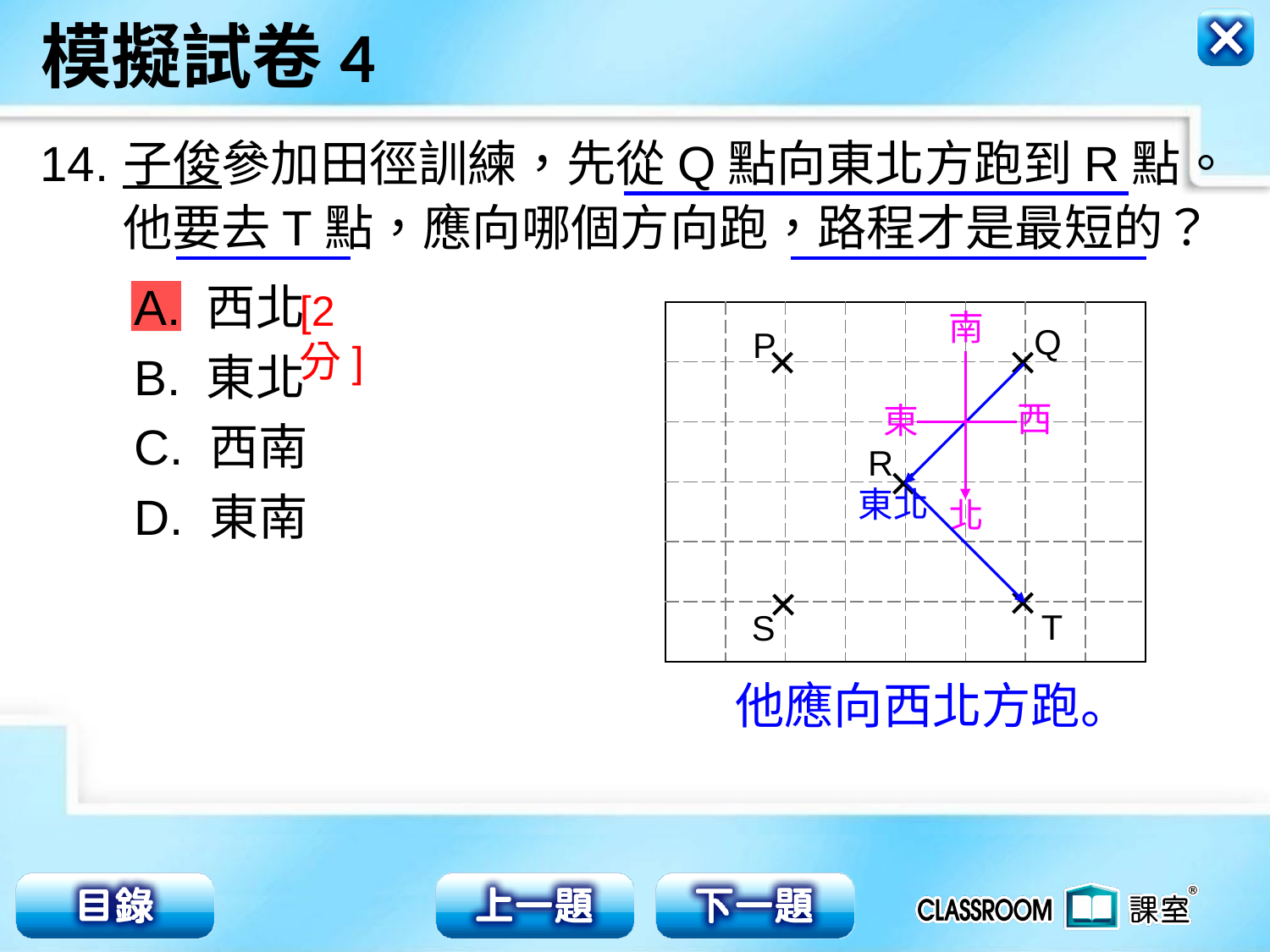

14.
子俊參加田徑訓練，先從Q點向東北方跑到R點。
他要去T點，應向哪個方向跑，路程才是最短的？
A. 西北
B. 東北
C. 西南
D. 東南
[2分]

南
西
東
北
|  |  |  |  |  |  |  |  |
| --- | --- | --- | --- | --- | --- | --- | --- |
|  |  |  |  |  |  |  |  |
|  |  |  |  |  |  |  |  |
|  |  |  |  |  |  |  |  |
|  |  |  |  |  |  |  |  |
|  |  |  |  |  |  |  |  |
Q
P
×
×
R
×
×
×
T
S
東北
他應向西北方跑。